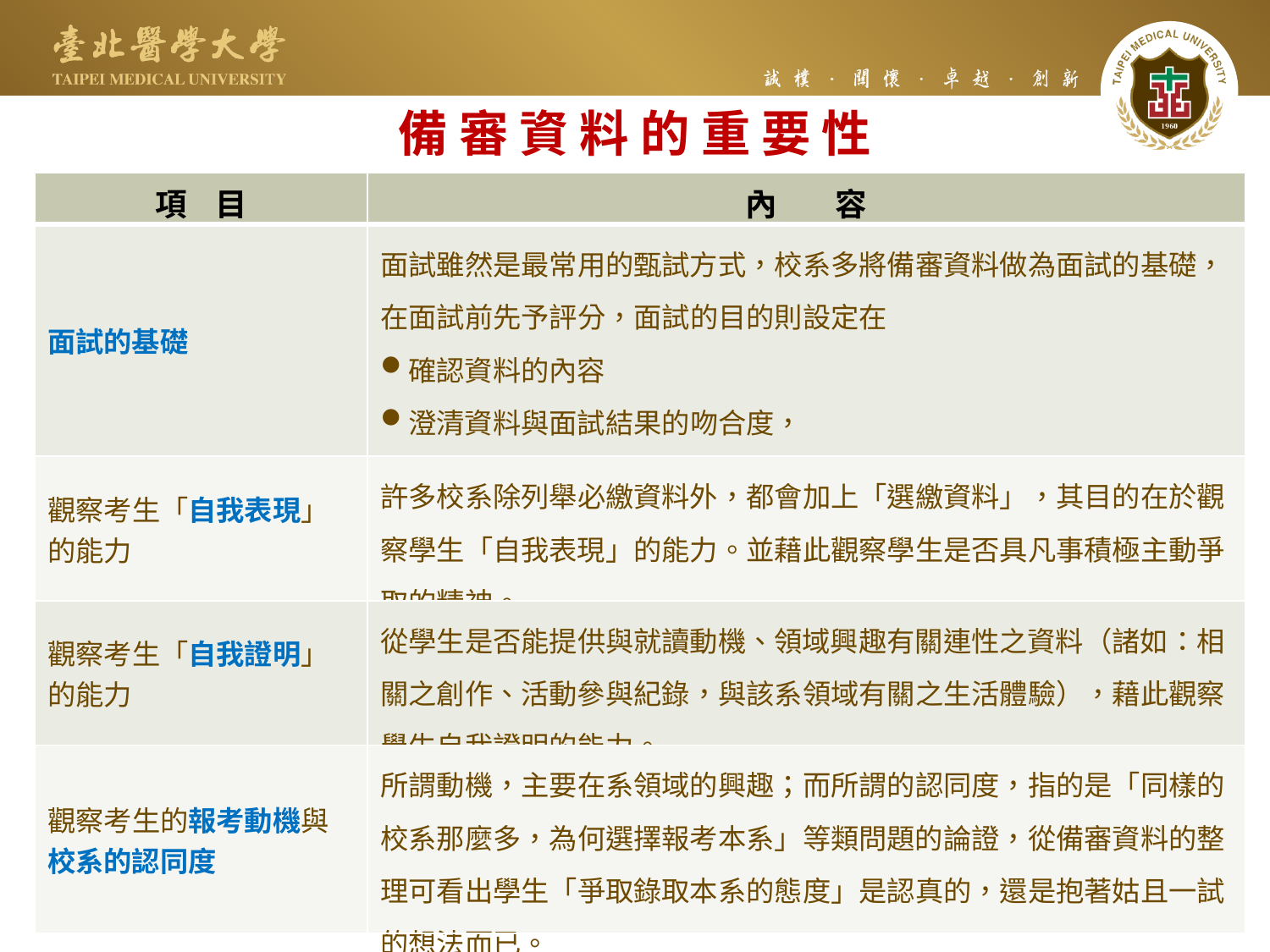

備 審 資 料 的 重 要 性
| 項 目 | 內 容 |
| --- | --- |
| 面試的基礎 | 面試雖然是最常用的甄試方式，校系多將備審資料做為面試的基礎，在面試前先予評分，面試的目的則設定在 確認資料的內容 澄清資料與面試結果的吻合度， 以此歸納出接受或拒絕應試者進入該系就讀的理由。 |
| 觀察考生「自我表現」的能力 | 許多校系除列舉必繳資料外，都會加上「選繳資料」，其目的在於觀察學生「自我表現」的能力。並藉此觀察學生是否具凡事積極主動爭取的精神。 |
| 觀察考生「自我證明」的能力 | 從學生是否能提供與就讀動機、領域興趣有關連性之資料（諸如：相關之創作、活動參與紀錄，與該系領域有關之生活體驗），藉此觀察學生自我證明的能力。 |
| 觀察考生的報考動機與校系的認同度 | 所謂動機，主要在系領域的興趣；而所謂的認同度，指的是「同樣的校系那麼多，為何選擇報考本系」等類問題的論證，從備審資料的整理可看出學生「爭取錄取本系的態度」是認真的，還是抱著姑且一試的想法而已。 |